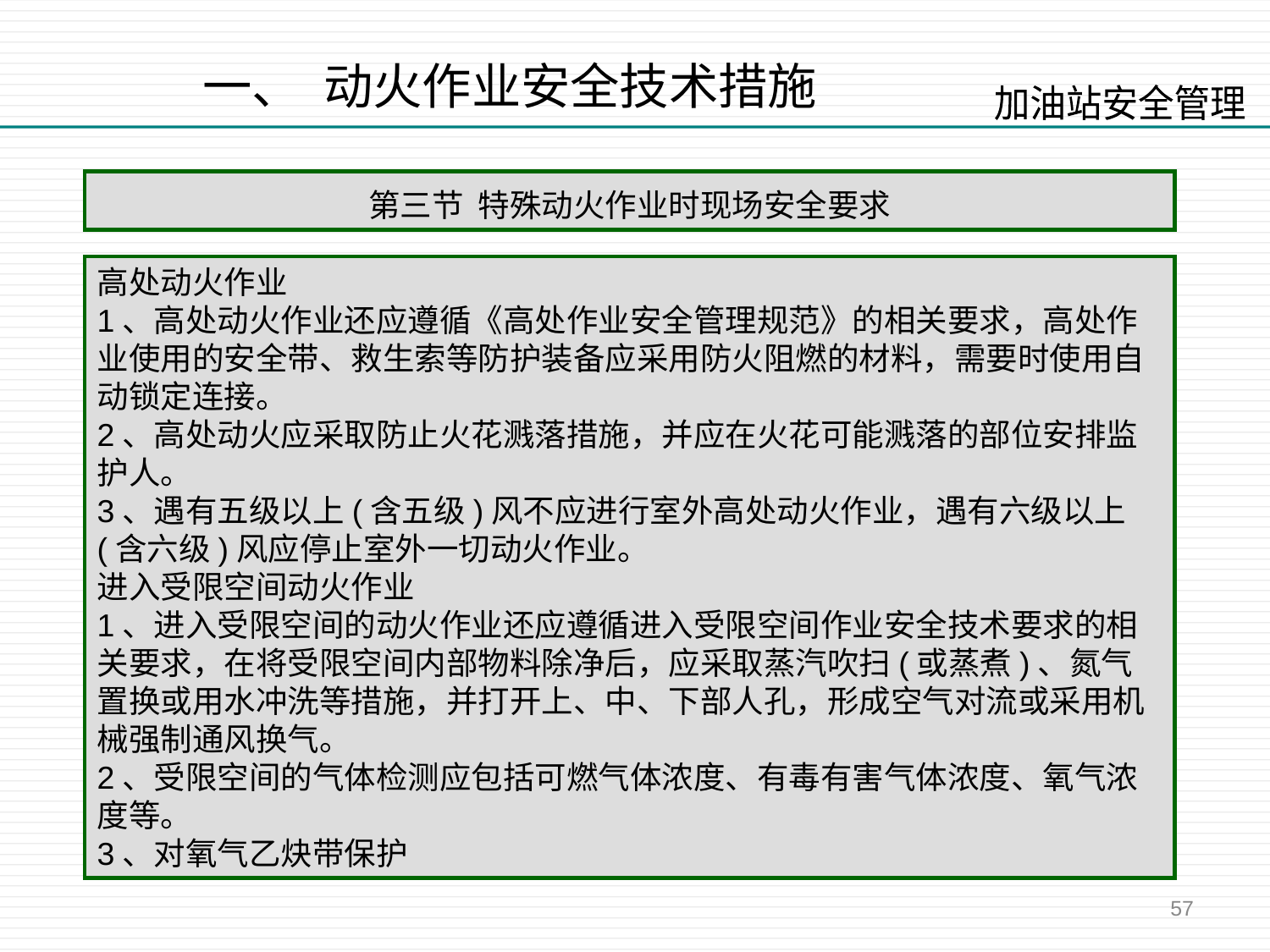

一、  动火作业安全技术措施
第三节  特殊动火作业时现场安全要求
高处动火作业
1、高处动火作业还应遵循《高处作业安全管理规范》的相关要求，高处作业使用的安全带、救生索等防护装备应采用防火阻燃的材料，需要时使用自动锁定连接。
2、高处动火应采取防止火花溅落措施，并应在火花可能溅落的部位安排监护人。
3、遇有五级以上(含五级)风不应进行室外高处动火作业，遇有六级以上(含六级)风应停止室外一切动火作业。
进入受限空间动火作业
1、进入受限空间的动火作业还应遵循进入受限空间作业安全技术要求的相关要求，在将受限空间内部物料除净后，应采取蒸汽吹扫(或蒸煮)、氮气置换或用水冲洗等措施，并打开上、中、下部人孔，形成空气对流或采用机械强制通风换气。
2、受限空间的气体检测应包括可燃气体浓度、有毒有害气体浓度、氧气浓度等。
3、对氧气乙炔带保护
57